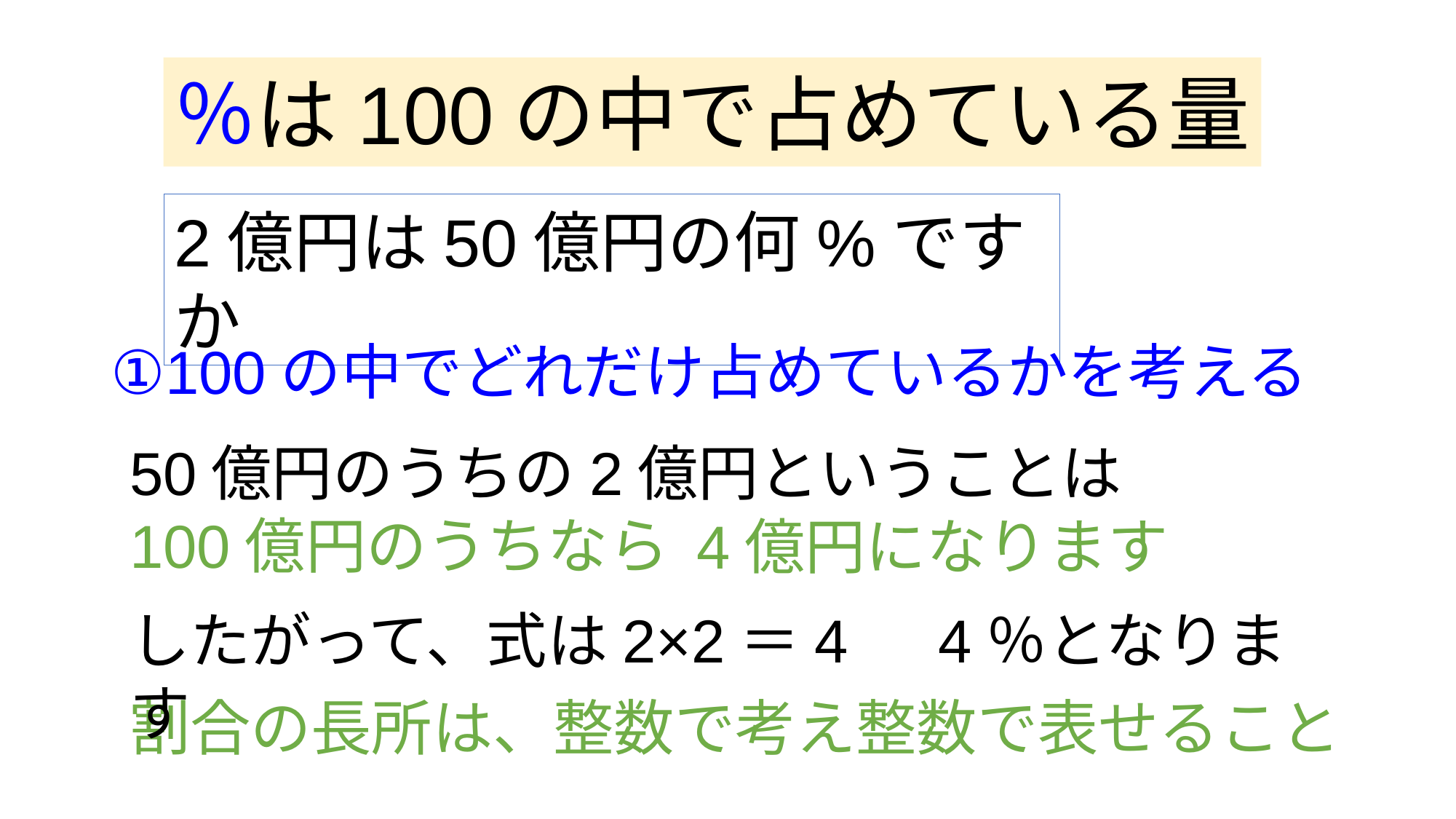

％は100の中で占めている量
2億円は50億円の何%ですか
①100の中でどれだけ占めているかを考える
50億円のうちの2億円ということは
100億円のうちなら
4億円になります
したがって、式は2×2＝4　4％となります
割合の長所は、整数で考え整数で表せること